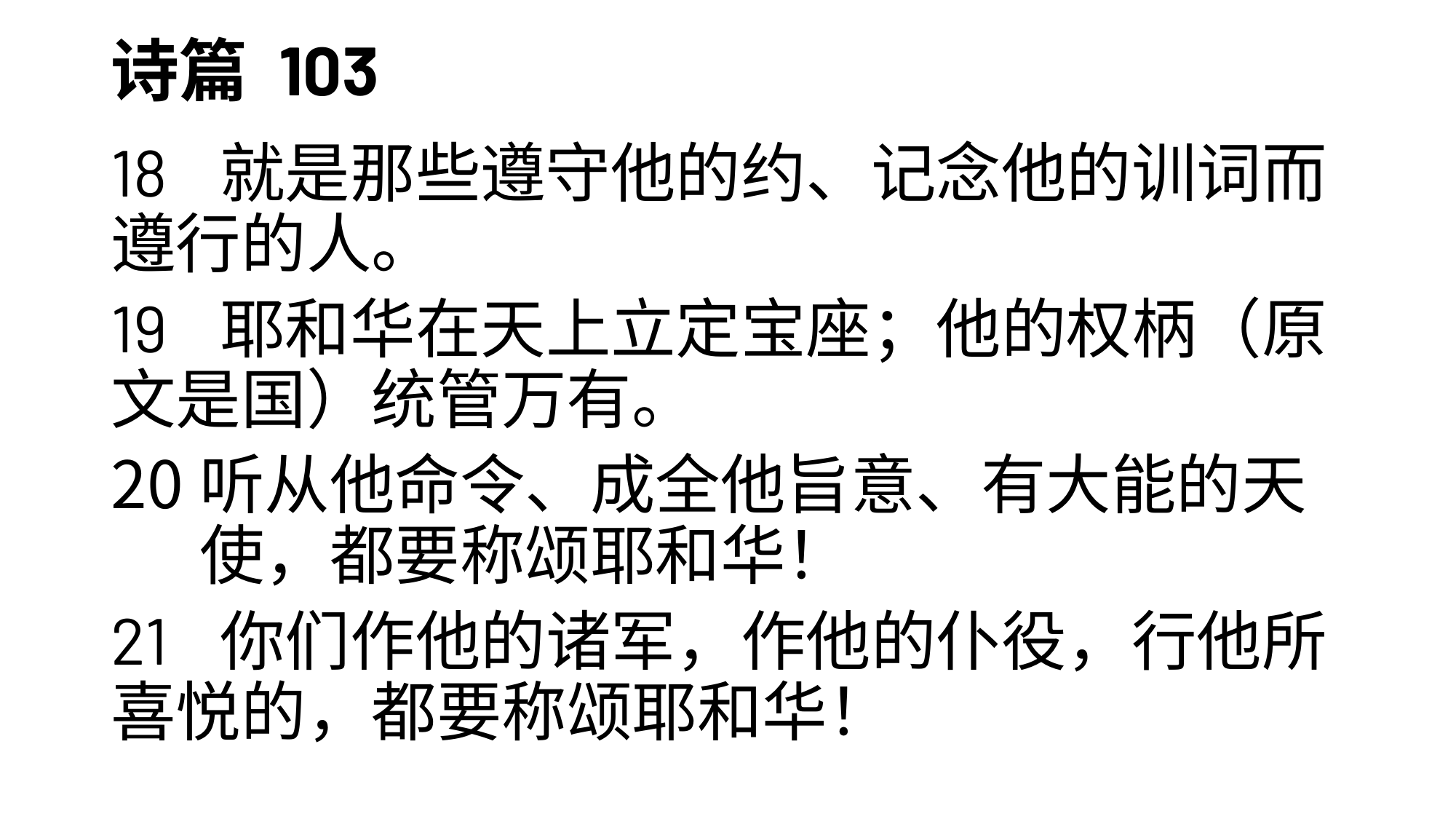

# 诗篇 103
18	就是那些遵守他的约、记念他的训词而遵行的人。
19	耶和华在天上立定宝座；他的权柄（原文是国）统管万有。
听从他命令、成全他旨意、有大能的天使，都要称颂耶和华！
21	你们作他的诸军，作他的仆役，行他所喜悦的，都要称颂耶和华！